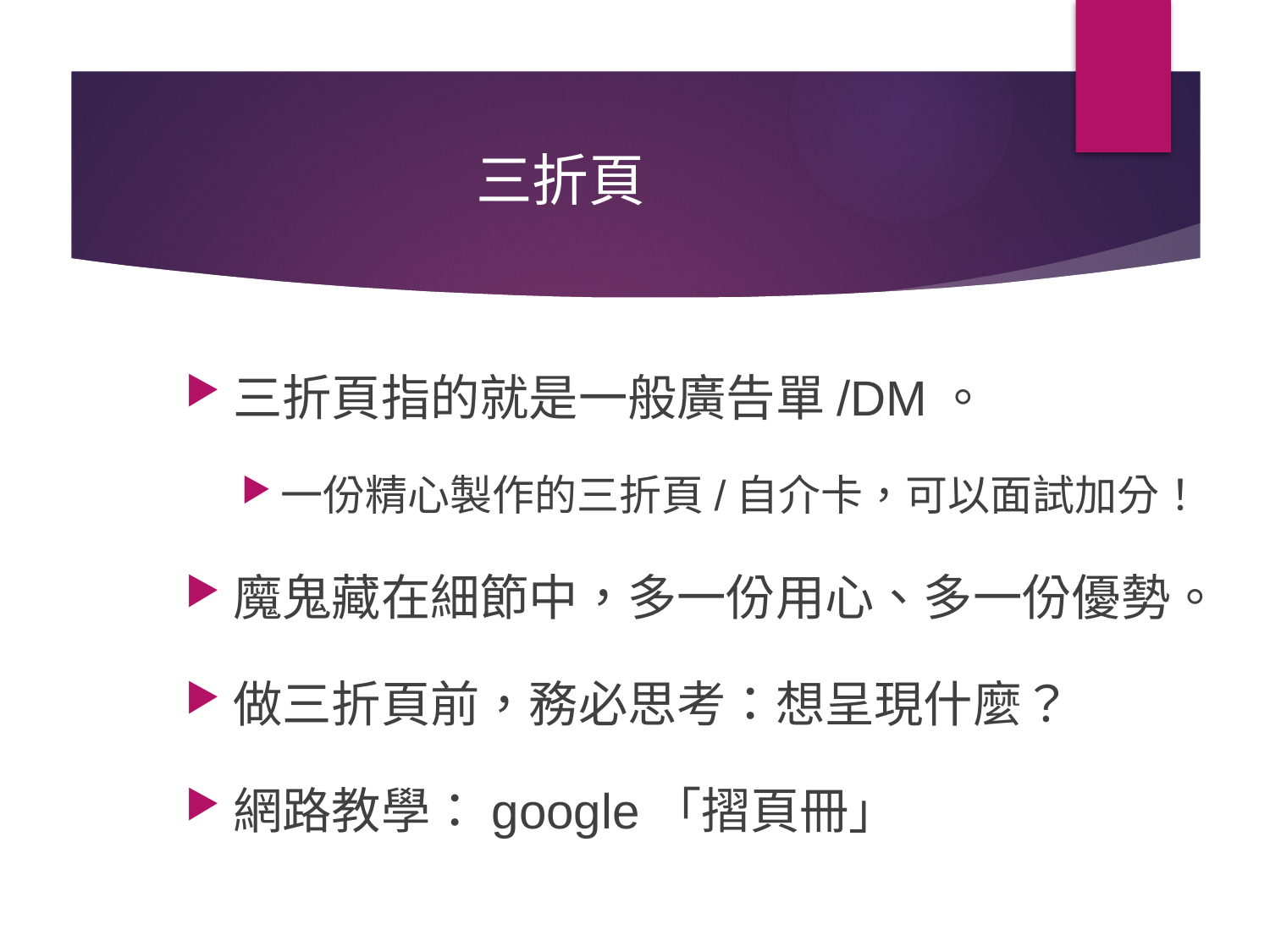

# 三折頁
三折頁指的就是一般廣告單/DM。
一份精心製作的三折頁/自介卡，可以面試加分！
魔鬼藏在細節中，多一份用心、多一份優勢。
做三折頁前，務必思考：想呈現什麼？
網路教學：google「摺頁冊」